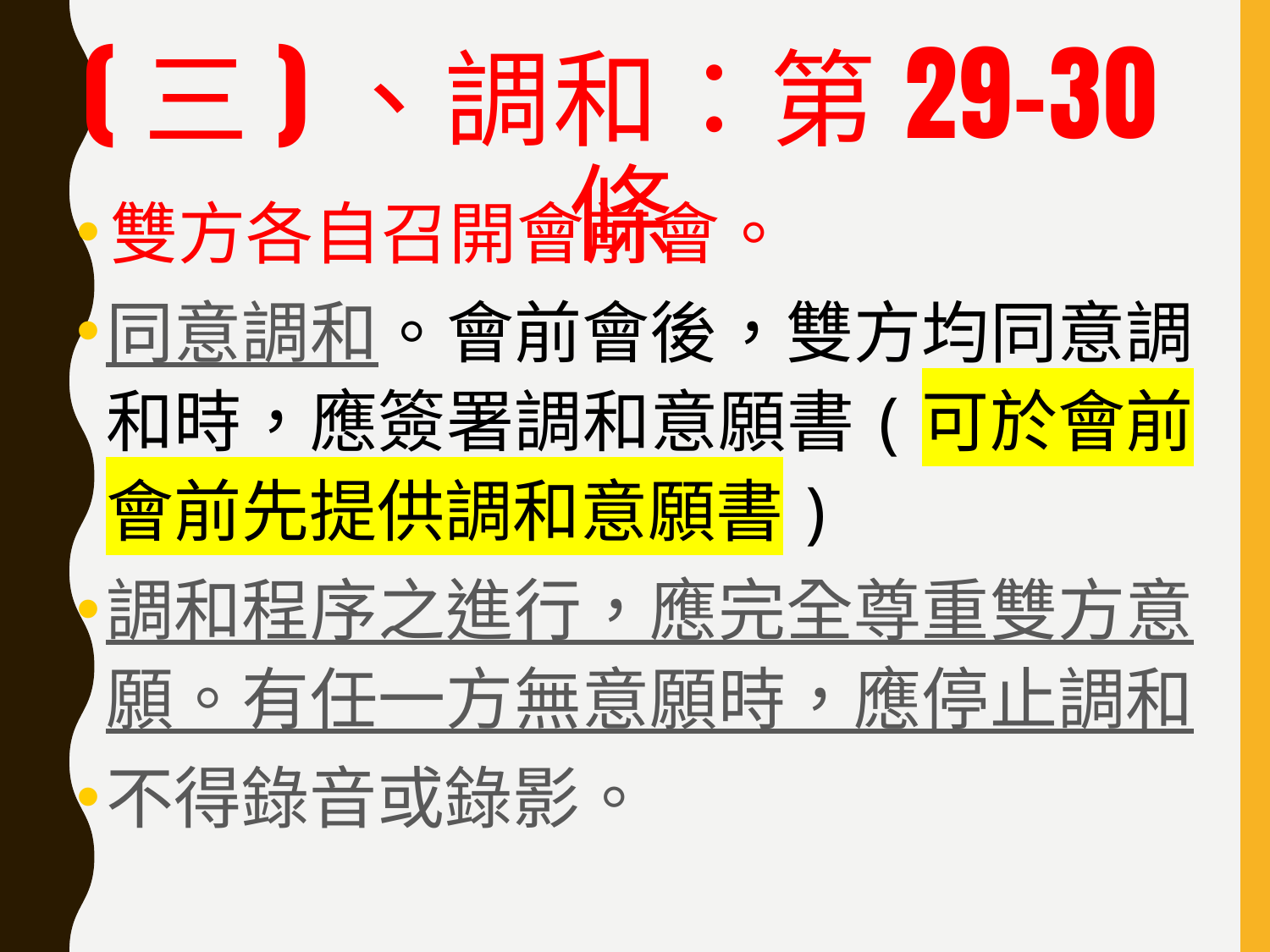

# (三)、調和：第29-30條
雙方各自召開會前會。
同意調和。會前會後，雙方均同意調和時，應簽署調和意願書(可於會前會前先提供調和意願書)
調和程序之進行，應完全尊重雙方意願。有任一方無意願時，應停止調和
不得錄音或錄影。